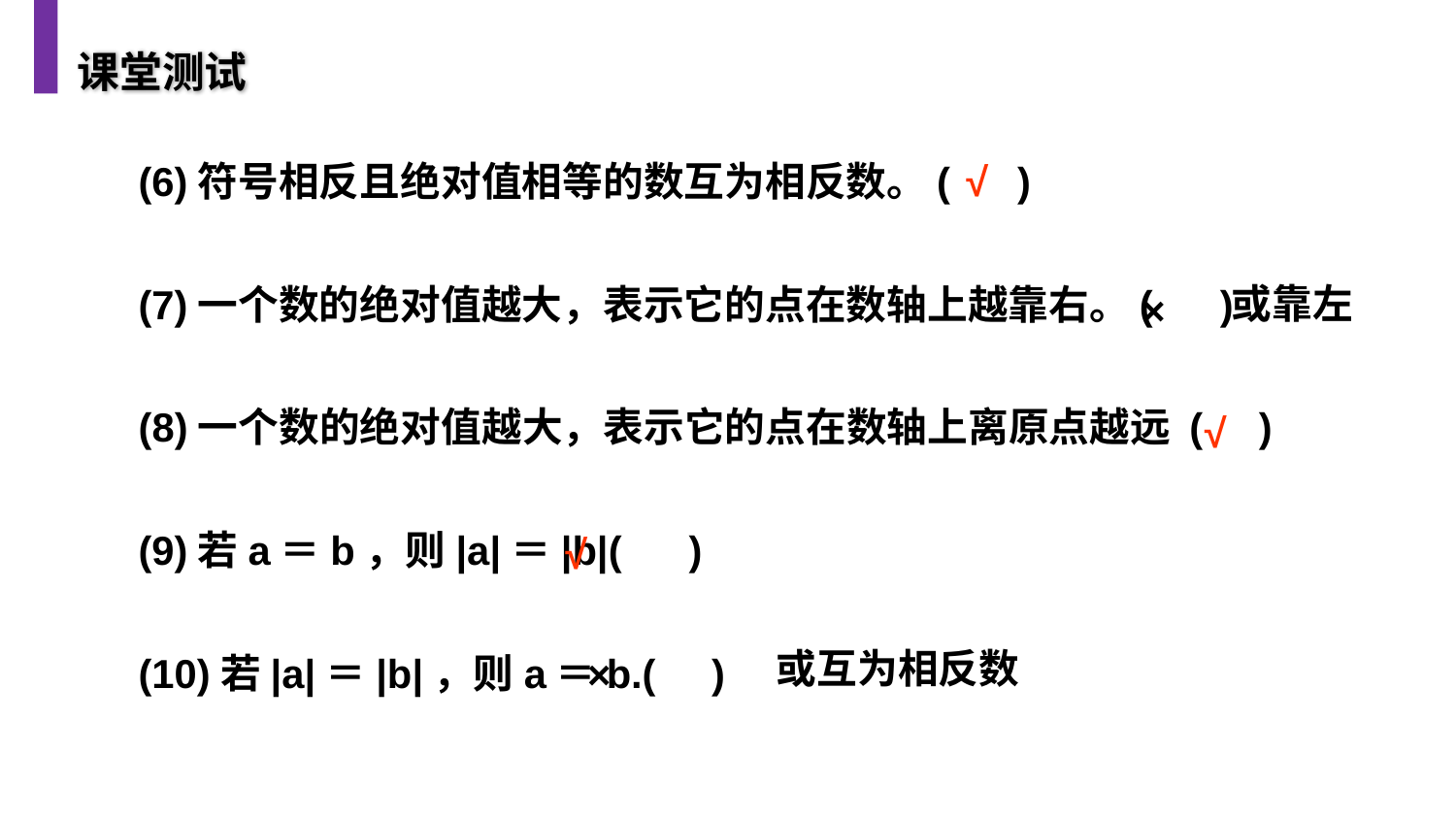

课堂测试
√
(6)符号相反且绝对值相等的数互为相反数。(      )
或靠左
(7)一个数的绝对值越大，表示它的点在数轴上越靠右。(      )
×
(8)一个数的绝对值越大，表示它的点在数轴上离原点越远 (     )
√
(9)若a＝b，则|a|＝|b|(      )
√
或互为相反数
(10)若|a|＝|b|，则a＝b.(     )
×